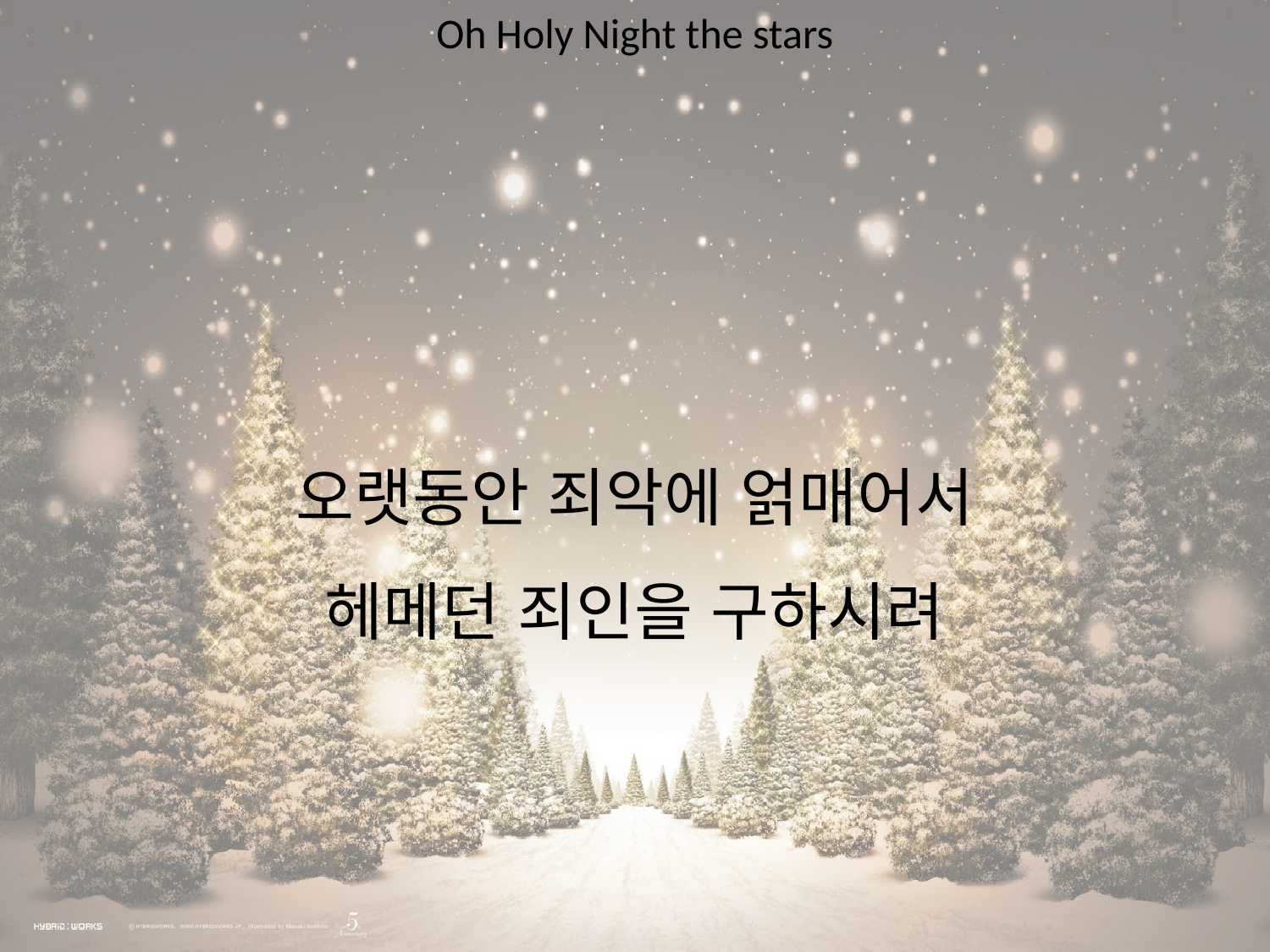

Oh Holy Night the stars
#
오랫동안 죄악에 얽매어서
헤메던 죄인을 구하시려